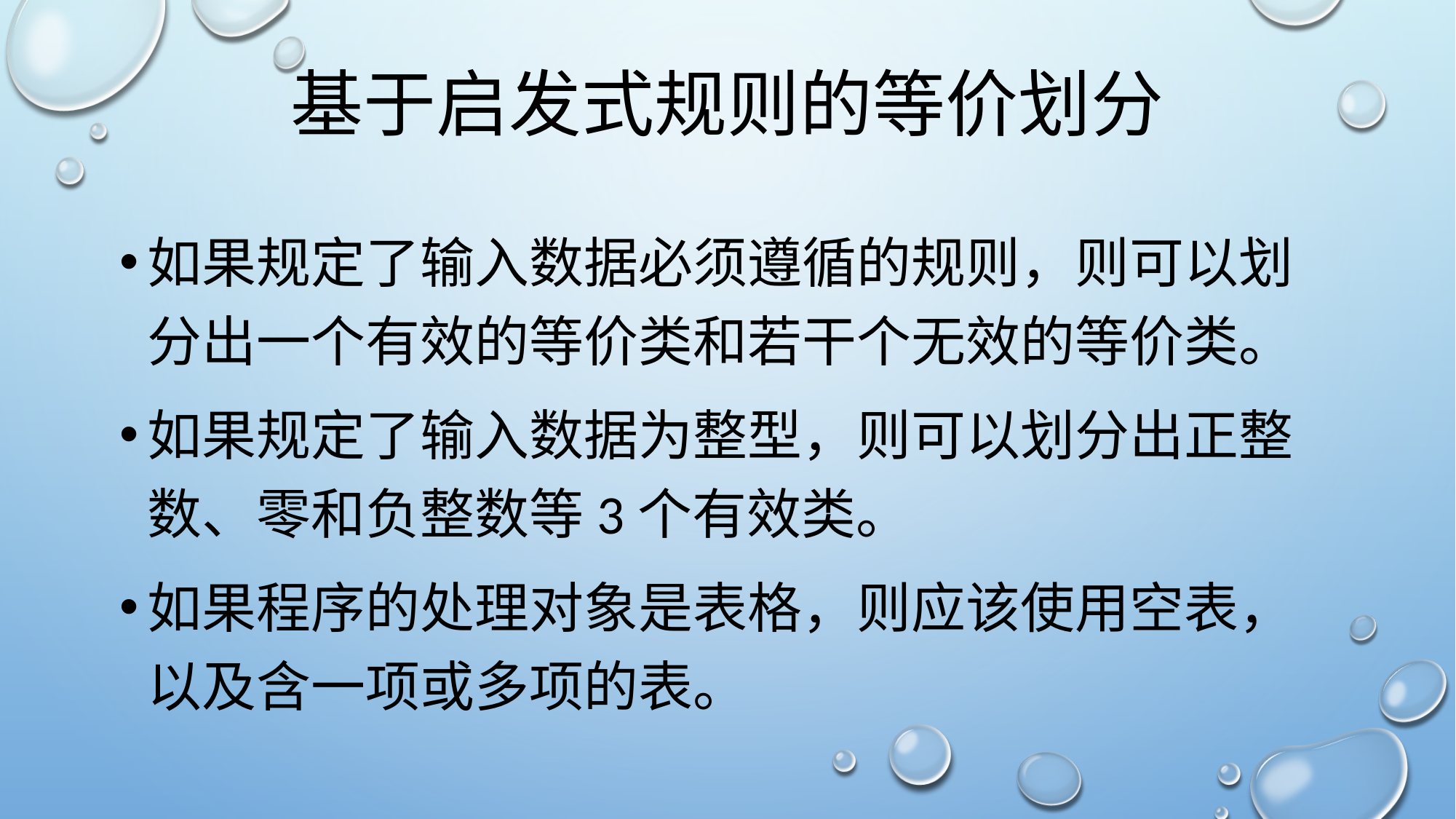

# 基于启发式规则的等价划分
如果规定了输入数据必须遵循的规则，则可以划分出一个有效的等价类和若干个无效的等价类。
如果规定了输入数据为整型，则可以划分出正整数、零和负整数等3个有效类。
如果程序的处理对象是表格，则应该使用空表，以及含一项或多项的表。